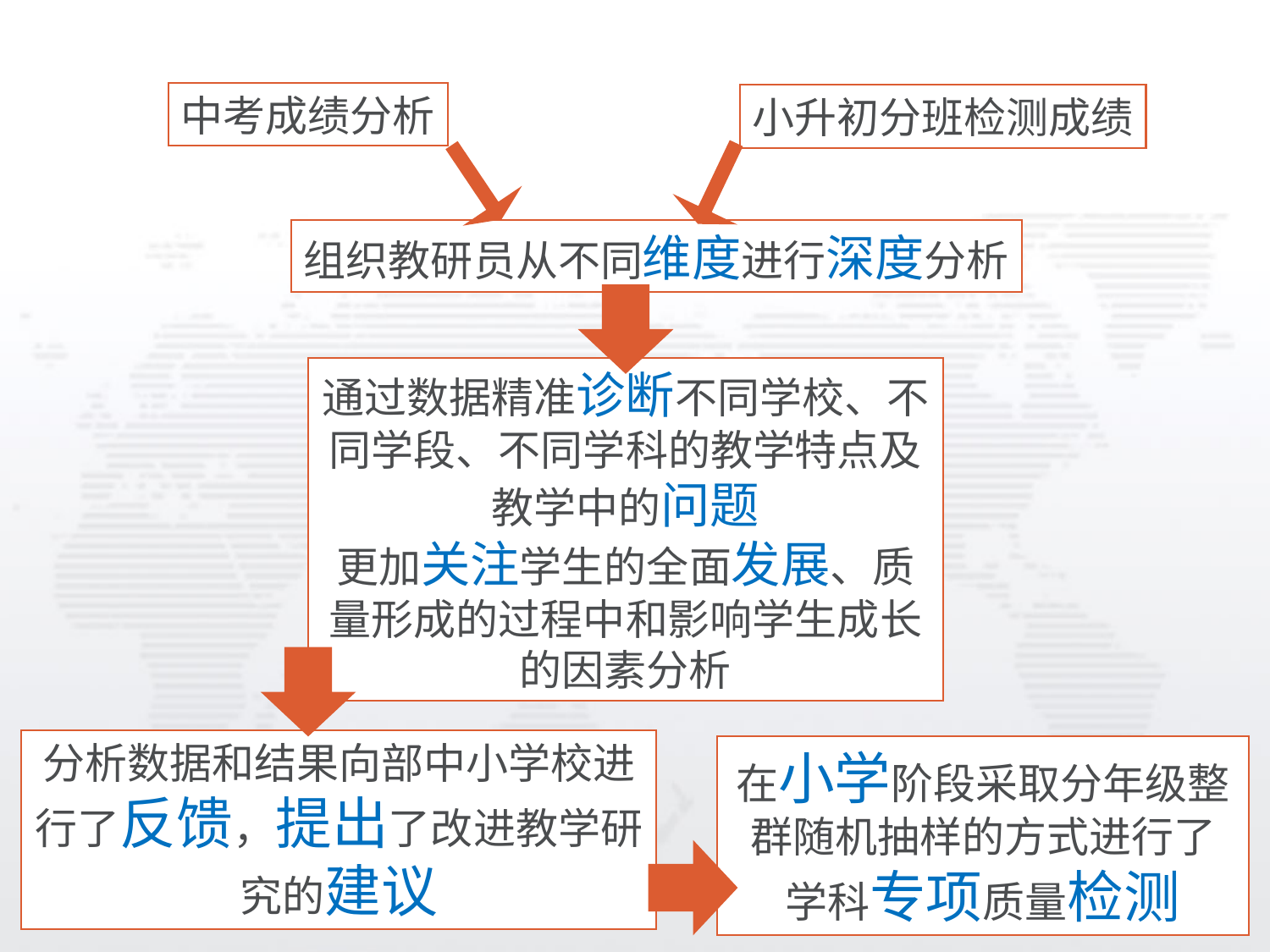

中考成绩分析
小升初分班检测成绩

组织教研员从不同维度进行深度分析

通过数据精准诊断不同学校、不同学段、不同学科的教学特点及教学中的问题
更加关注学生的全面发展、质量形成的过程中和影响学生成长的因素分析

分析数据和结果向部中小学校进行了反馈，提出了改进教学研究的建议
在小学阶段采取分年级整群随机抽样的方式进行了学科专项质量检测